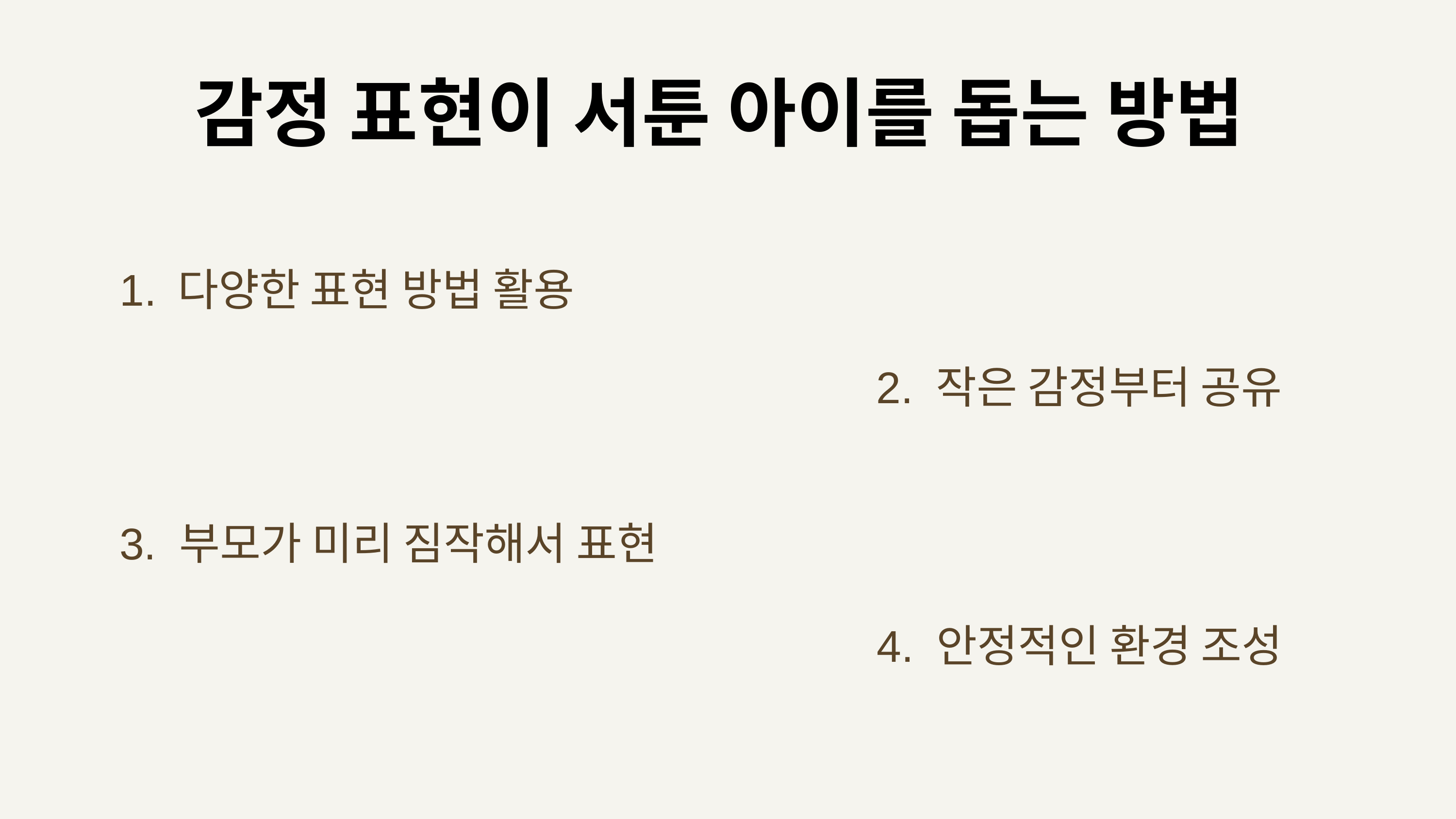

감정 표현이 서툰 아이를 돕는 방법
 다양한 표현 방법 활용
2. 작은 감정부터 공유
3. 부모가 미리 짐작해서 표현
4. 안정적인 환경 조성